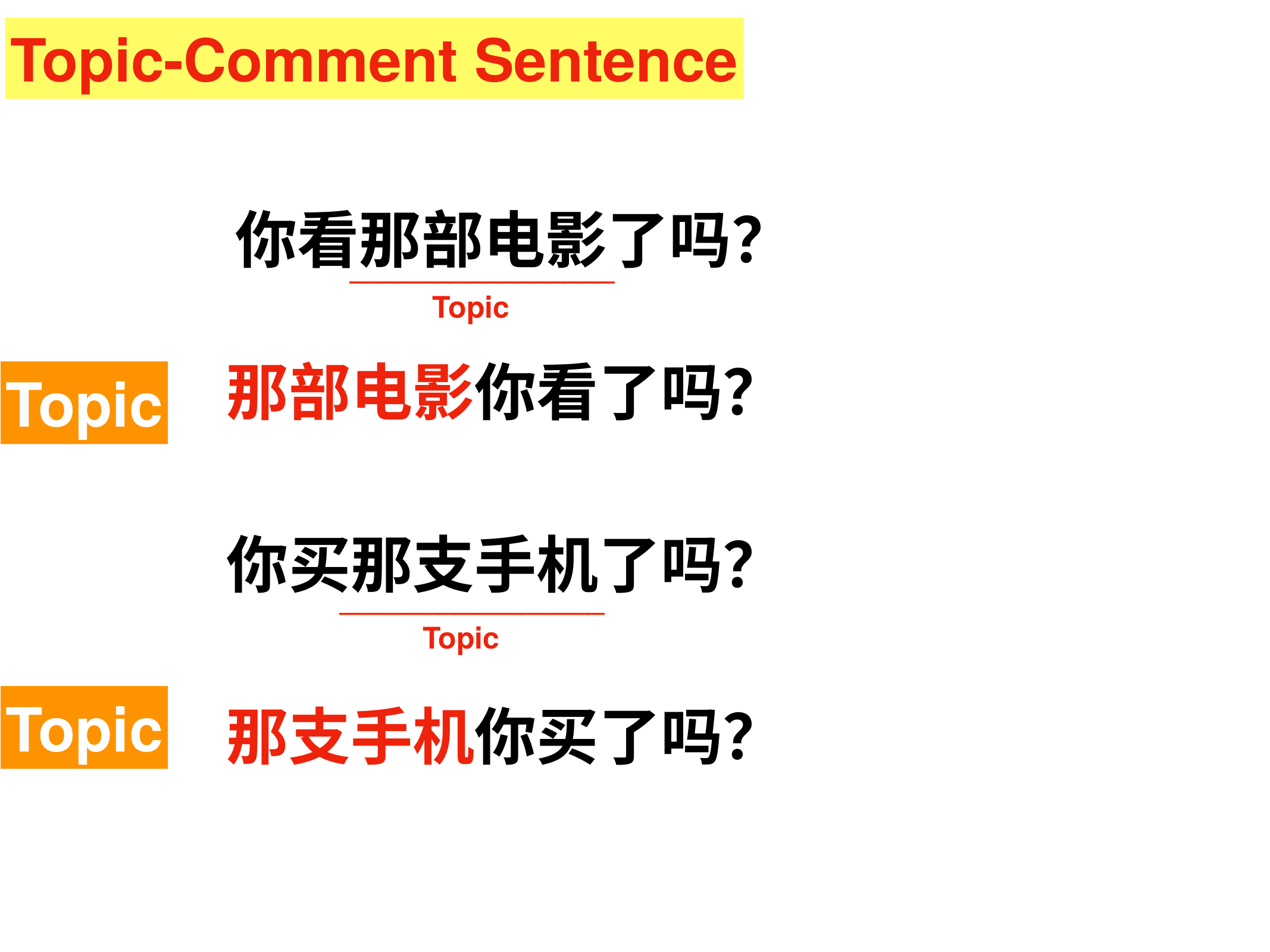

Topic-Comment Sentence
你看那部电影了吗？
________________
Topic
那部电影你看了吗？
Topic
你买那支手机了吗？
________________
Topic
Topic
那支手机你买了吗？